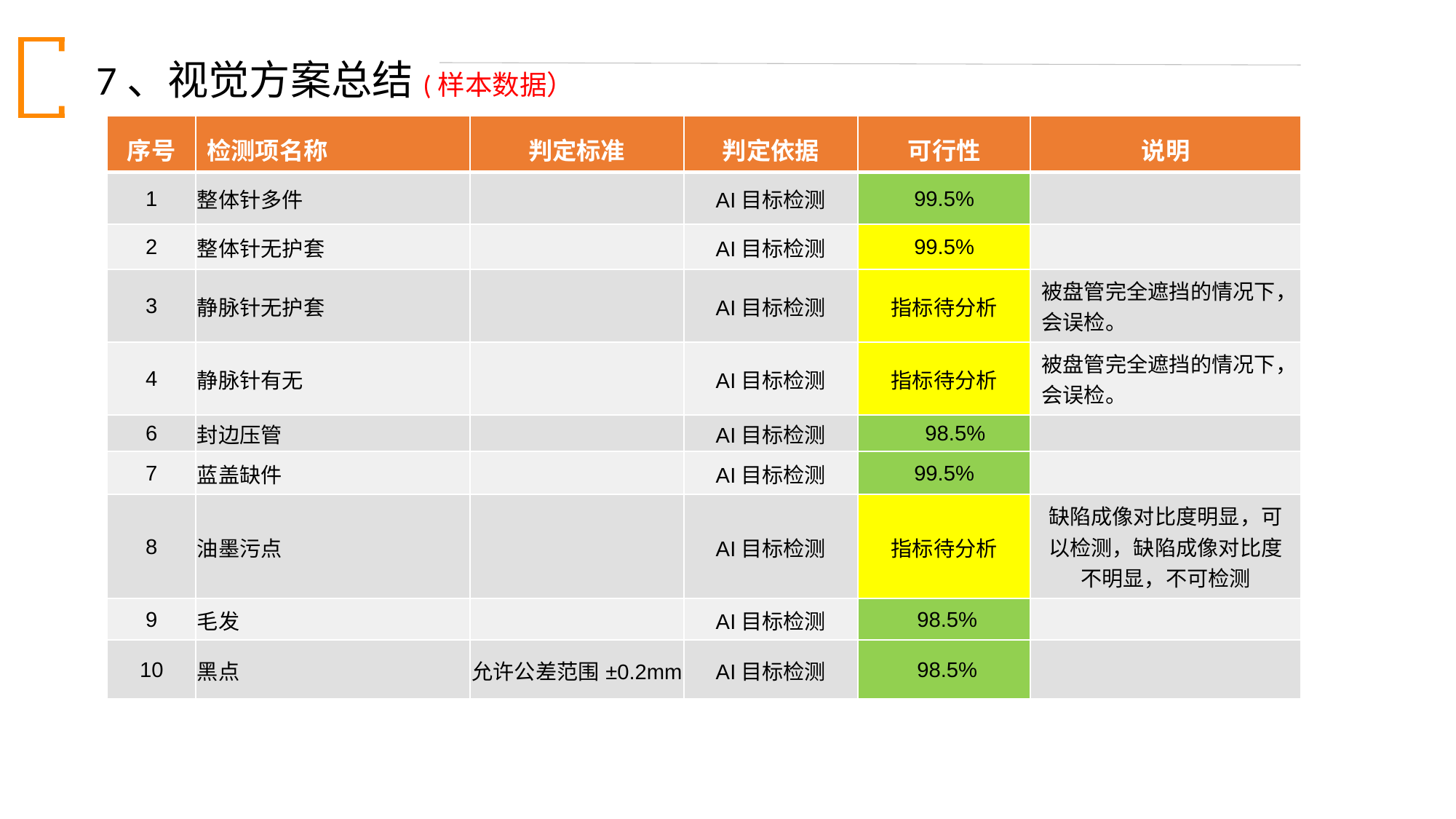

7、视觉方案总结(样本数据）

| 序号 | 检测项名称 | 判定标准 | 判定依据 | 可行性 | 说明 |
| --- | --- | --- | --- | --- | --- |
| 1 | 整体针多件 |  | AI目标检测 | 99.5% |  |
| 2 | 整体针无护套 |  | AI目标检测 | 99.5% |  |
| 3 | 静脉针无护套 |  | AI目标检测 | 指标待分析 | 被盘管完全遮挡的情况下，会误检。 |
| 4 | 静脉针有无 |  | AI目标检测 | 指标待分析 | 被盘管完全遮挡的情况下，会误检。 |
| 6 | 封边压管 |  | AI目标检测 | 98.5% |  |
| 7 | 蓝盖缺件 |  | AI目标检测 | 99.5% |  |
| 8 | 油墨污点 |  | AI目标检测 | 指标待分析 | 缺陷成像对比度明显，可以检测，缺陷成像对比度不明显，不可检测 |
| 9 | 毛发 |  | AI目标检测 | 98.5% |  |
| 10 | 黑点 | 允许公差范围±0.2mm | AI目标检测 | 98.5% |  |